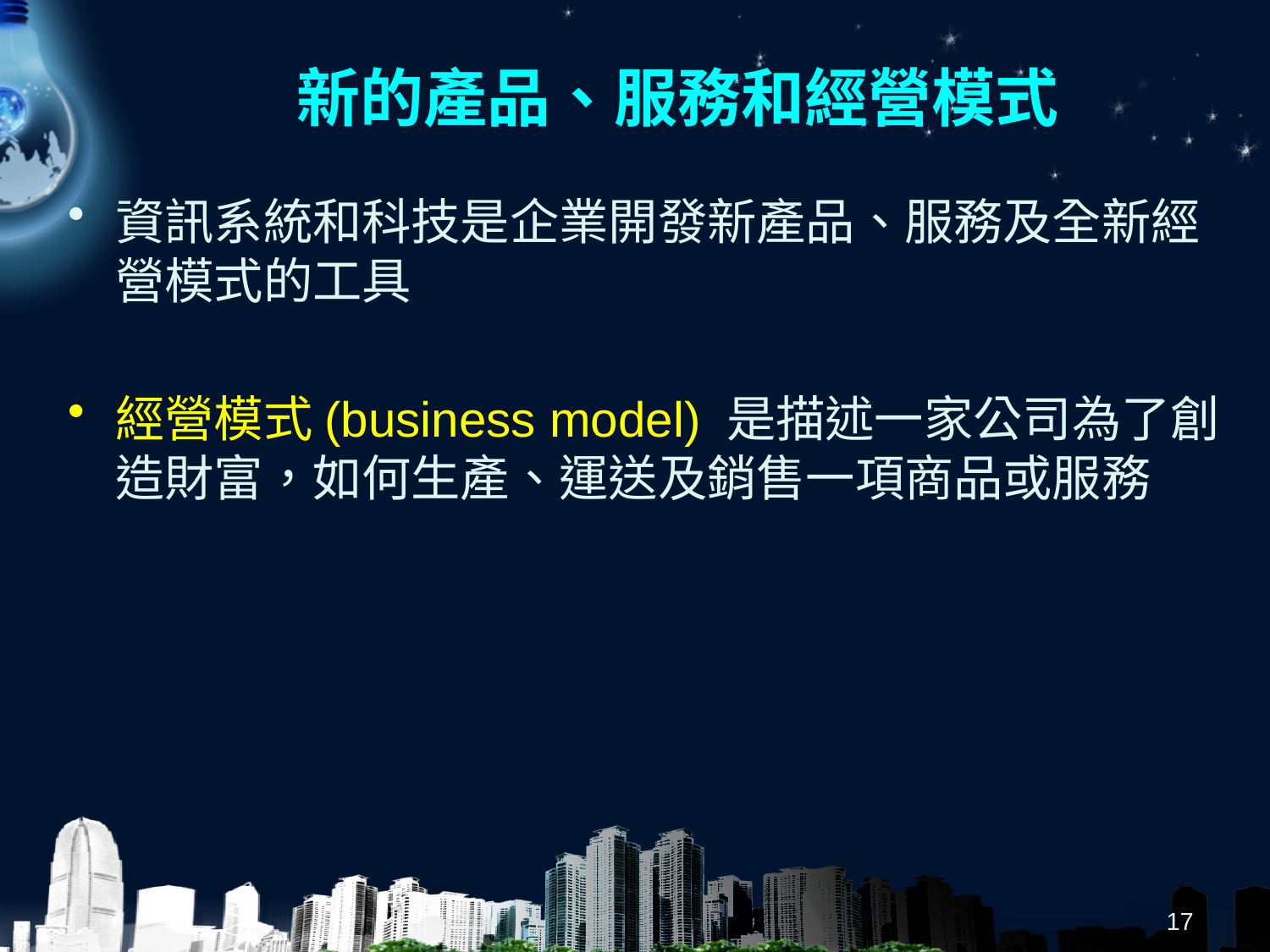

# 新的產品、服務和經營模式
資訊系統和科技是企業開發新產品、服務及全新經營模式的工具

經營模式(business model) 是描述一家公司為了創造財富，如何生產、運送及銷售一項商品或服務
17